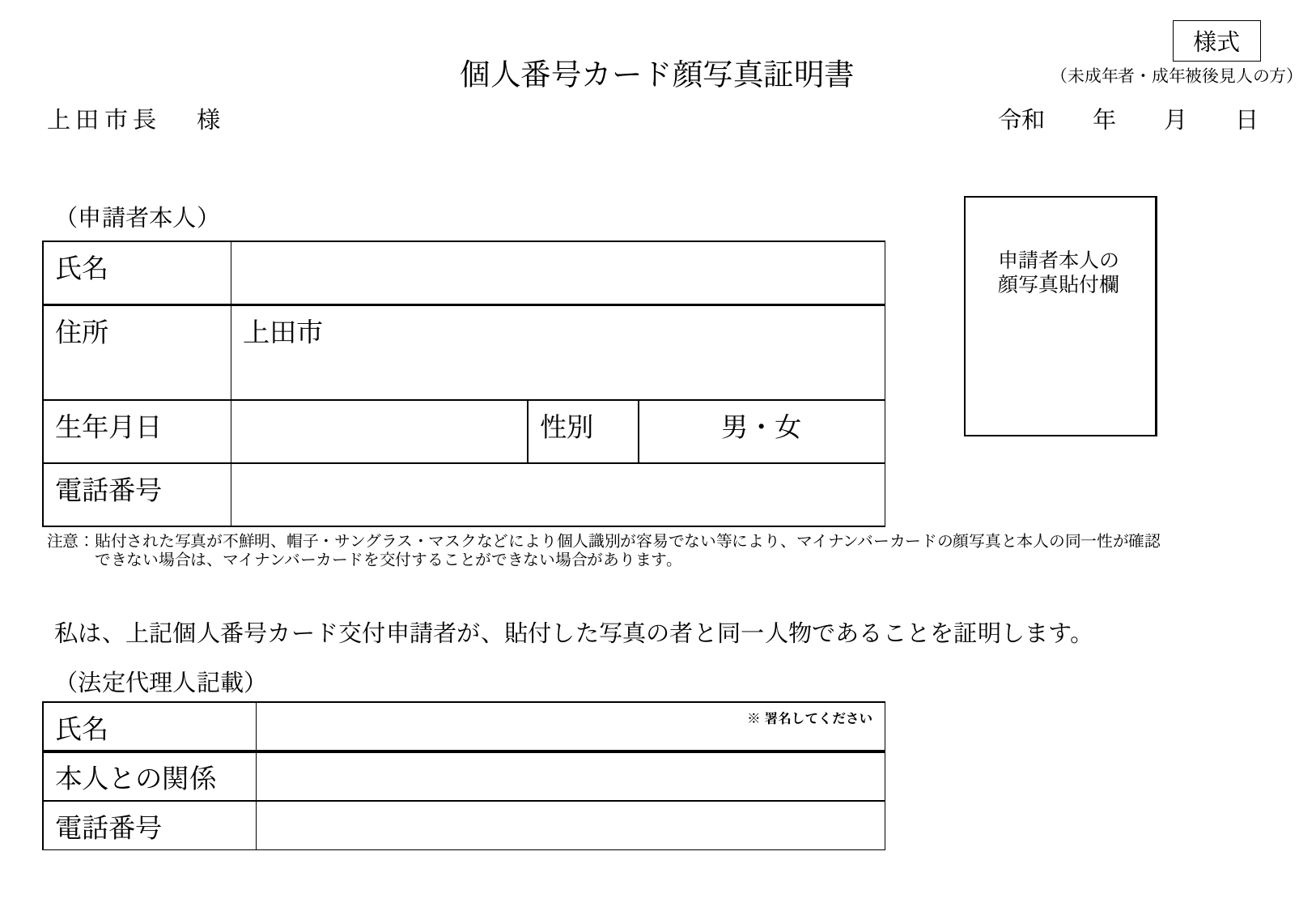

様式
個人番号カード顔写真証明書
（未成年者・成年被後見人の方）
上田市長 　様
令和　　年　　月　　日

（申請者本人）
| 氏名 |  |  |  |
| --- | --- | --- | --- |
| 住所 | 上田市 |  |  |
| 生年月日 |  | 性別 | 男・女 |
| 電話番号 |  |  |  |
申請者本人の
顔写真貼付欄
注意：貼付された写真が不鮮明、帽子・サングラス・マスクなどにより個人識別が容易でない等により、マイナンバーカードの顔写真と本人の同一性が確認
　　　できない場合は、マイナンバーカードを交付することができない場合があります。
私は、上記個人番号カード交付申請者が、貼付した写真の者と同一人物であることを証明します。
（法定代理人記載）
| 氏名 | ※署名してください |
| --- | --- |
| 本人との関係 |  |
| 電話番号 |  |